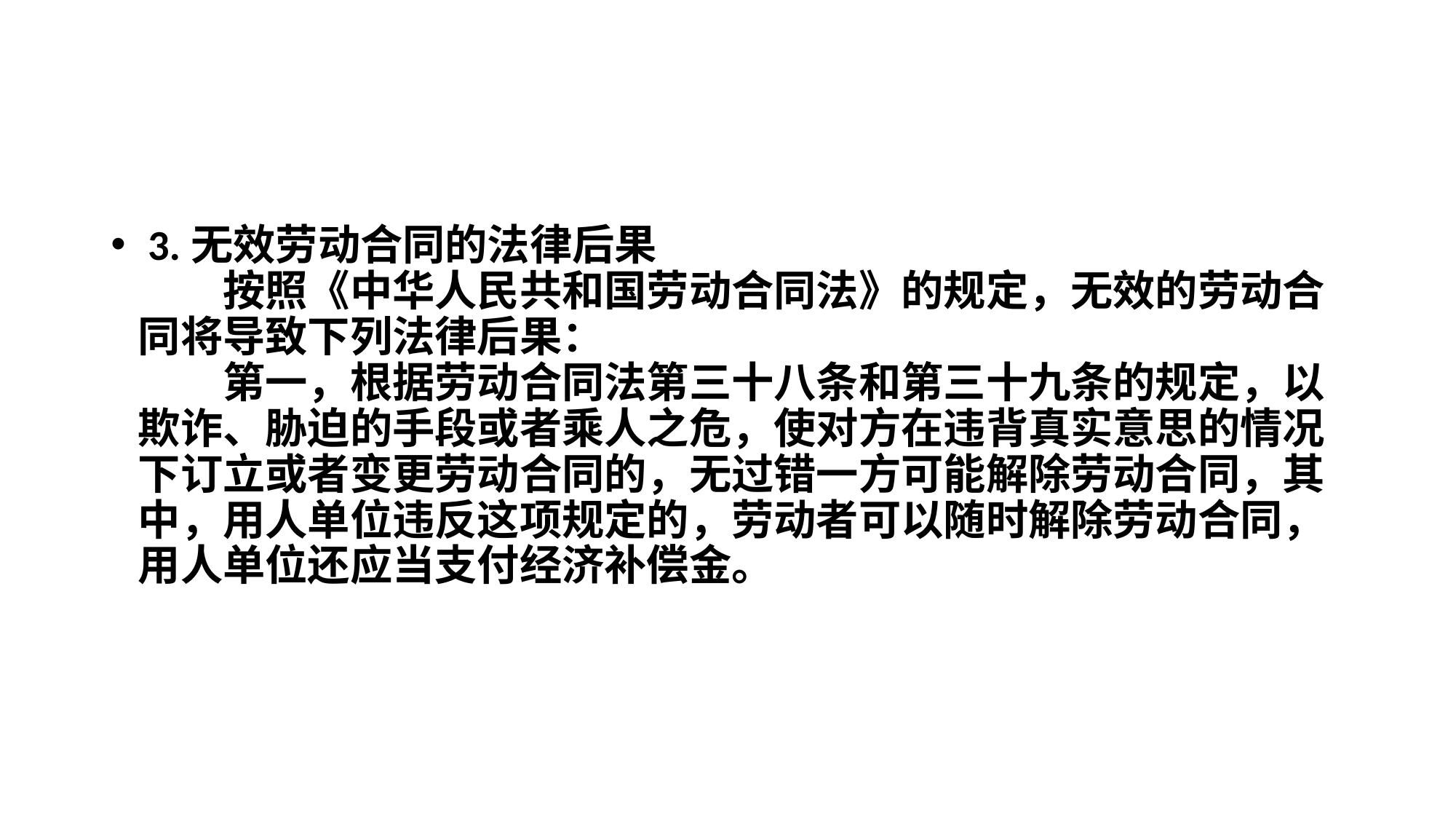

#
 3.无效劳动合同的法律后果
　　按照《中华人民共和国劳动合同法》的规定，无效的劳动合同将导致下列法律后果：
　　第一，根据劳动合同法第三十八条和第三十九条的规定，以欺诈、胁迫的手段或者乘人之危，使对方在违背真实意思的情况下订立或者变更劳动合同的，无过错一方可能解除劳动合同，其中，用人单位违反这项规定的，劳动者可以随时解除劳动合同，用人单位还应当支付经济补偿金。